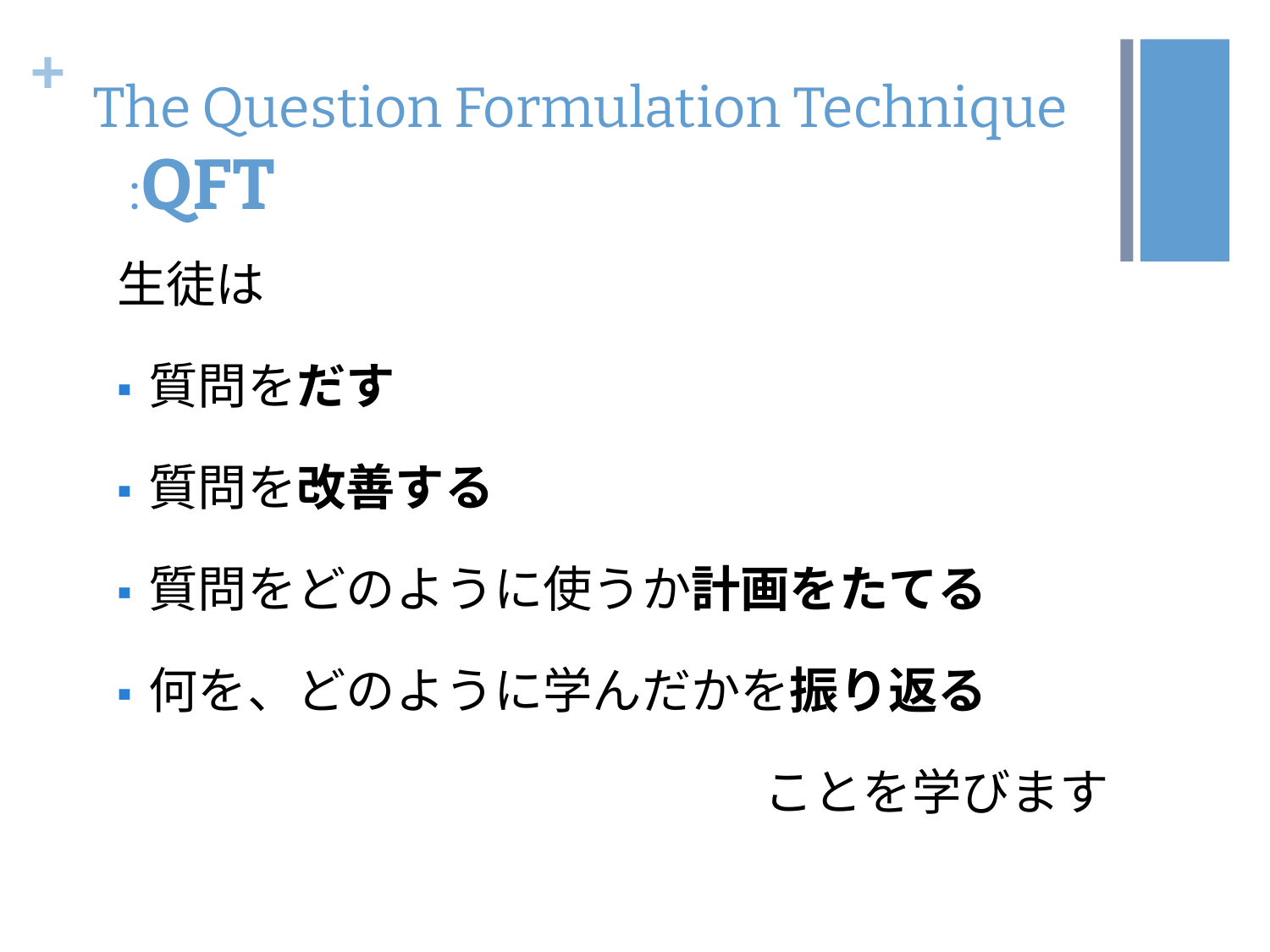

# The Question Formulation Technique 　:QFT
生徒は
質問をだす
質問を改善する
質問をどのように使うか計画をたてる
何を、どのように学んだかを振り返る
ことを学びます